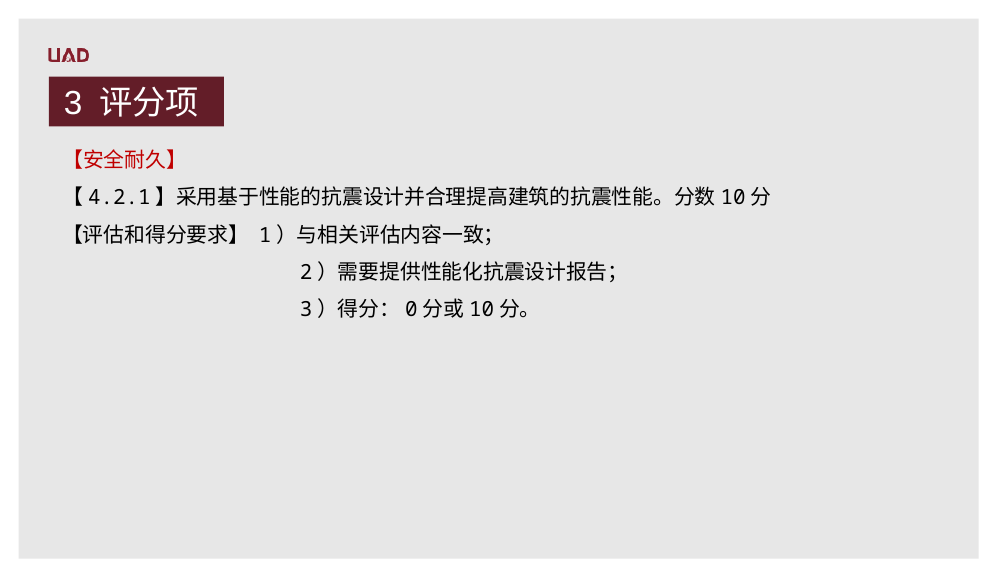

3 评分项
【安全耐久】
【4.2.1】采用基于性能的抗震设计并合理提高建筑的抗震性能。分数10分
【评估和得分要求】 1）与相关评估内容一致；
                   2）需要提供性能化抗震设计报告；
                   3）得分：0分或10分。